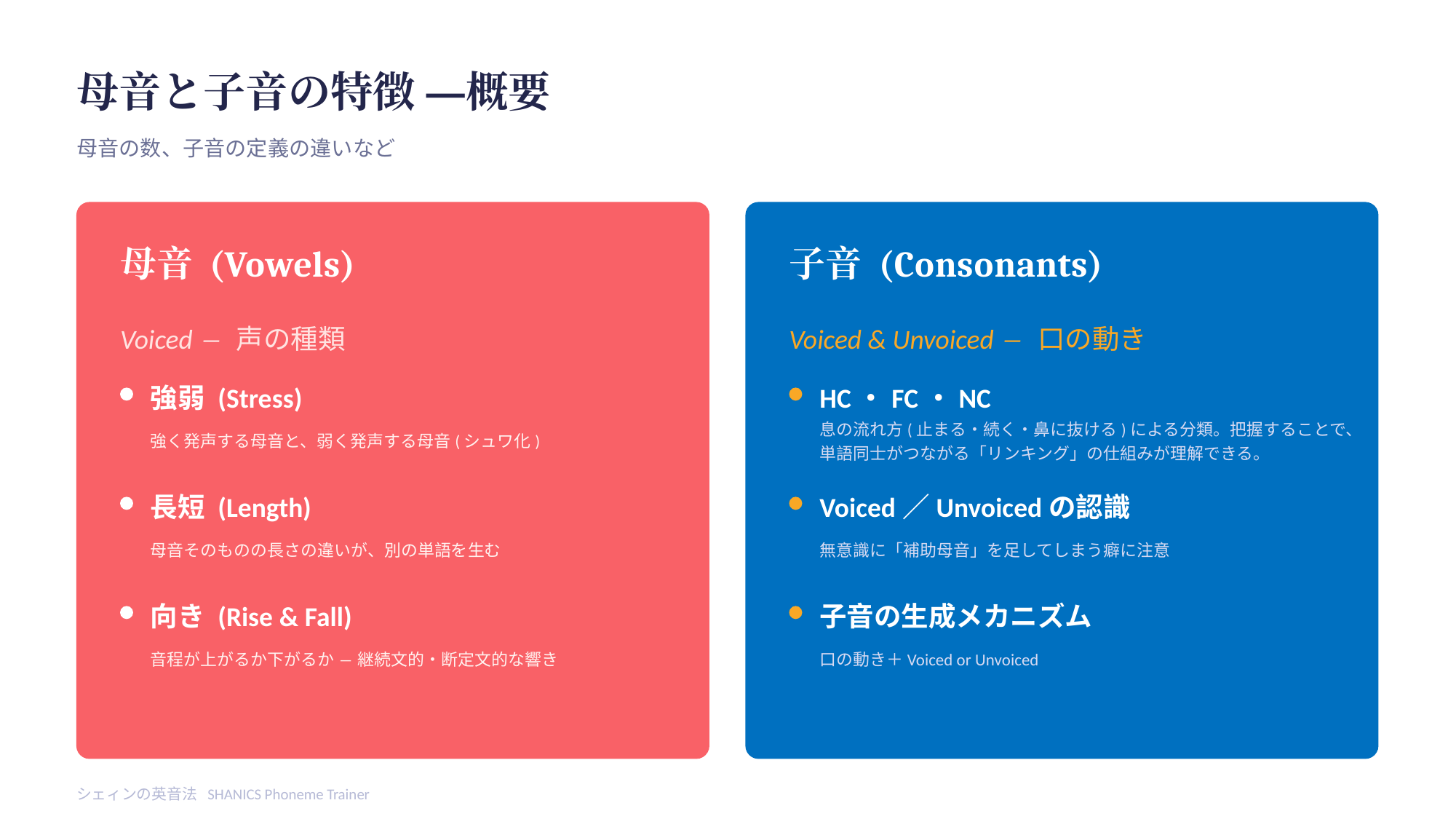

母音と子音の特徴 ― 概要
母音の数、子音の定義の違いなど

母音 (Vowels)
子音 (Consonants)
Voiced ― 声の種類
Voiced & Unvoiced ― 口の動き
強弱 (Stress)
HC・FC・NC

強く発声する母音と、弱く発声する母音(シュワ化)
息の流れ方(止まる・続く・鼻に抜ける)による分類。把握することで、単語同士がつながる「リンキング」の仕組みが理解できる。
長短 (Length)
Voiced／Unvoicedの認識

母音そのものの長さの違いが、別の単語を生む
無意識に「補助母音」を足してしまう癖に注意
向き (Rise & Fall)
子音の生成メカニズム

音程が上がるか下がるか ― 継続文的・断定文的な響き
口の動き＋Voiced or Unvoiced
シェィンの英音法  SHANICS Phoneme Trainer